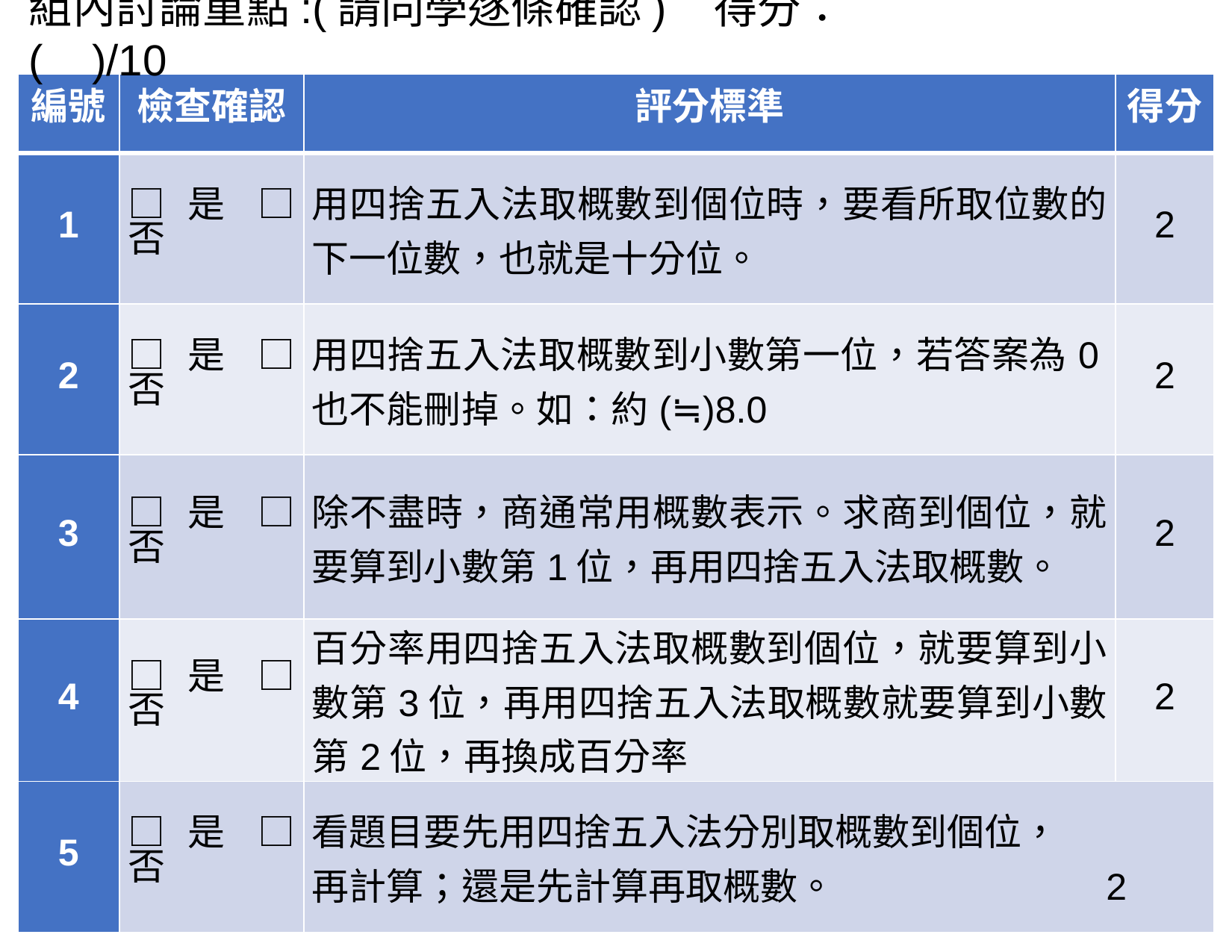

組內討論重點:(請同學逐條確認)   得分：(    )/10
| 編號 | 檢查確認 | 評分標準 | 得分 |
| --- | --- | --- | --- |
| 1 | □是 □否 | 用四捨五入法取概數到個位時，要看所取位數的下一位數，也就是十分位。 | 2 |
| 2 | □是 □否 | 用四捨五入法取概數到小數第一位，若答案為0也不能刪掉。如：約(≒)8.0 | 2 |
| 3 | □是 □否 | 除不盡時，商通常用概數表示。求商到個位，就要算到小數第1位，再用四捨五入法取概數。 | 2 |
| 4 | □是 □否 | 百分率用四捨五入法取概數到個位，就要算到小數第3位，再用四捨五入法取概數就要算到小數第2位，再換成百分率 | 2 |
| 5 | □是 □否 | 看題目要先用四捨五入法分別取概數到個位， 再計算；還是先計算再取概數。 2 |  |